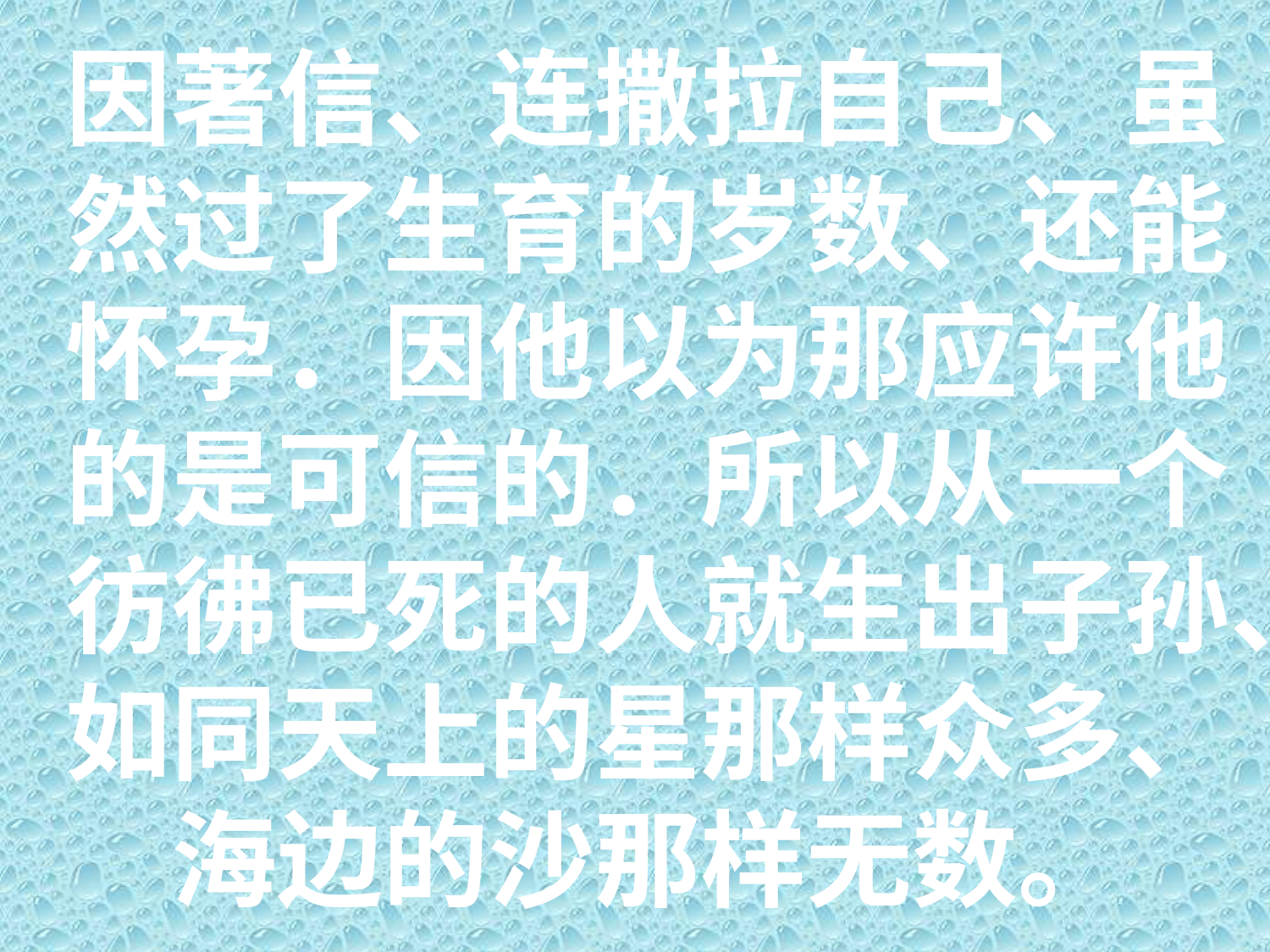

因著信、连撒拉自己、虽然过了生育的岁数、还能怀孕．因他以为那应许他的是可信的．所以从一个彷彿已死的人就生出子孙、如同天上的星那样众多、海边的沙那样无数。